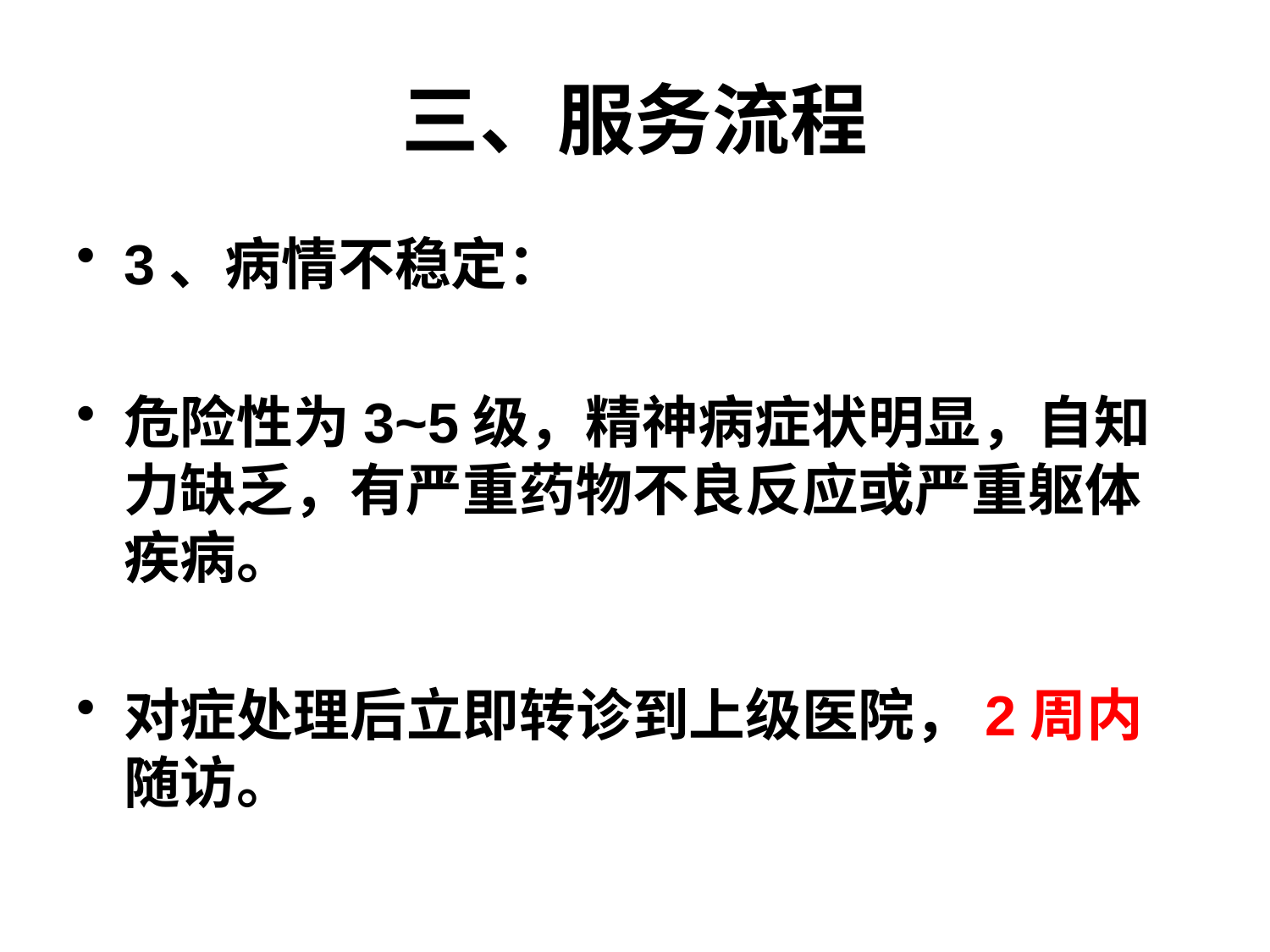

# 三、服务流程
3、病情不稳定：

危险性为3~5级，精神病症状明显，自知力缺乏，有严重药物不良反应或严重躯体疾病。

对症处理后立即转诊到上级医院，2周内随访。